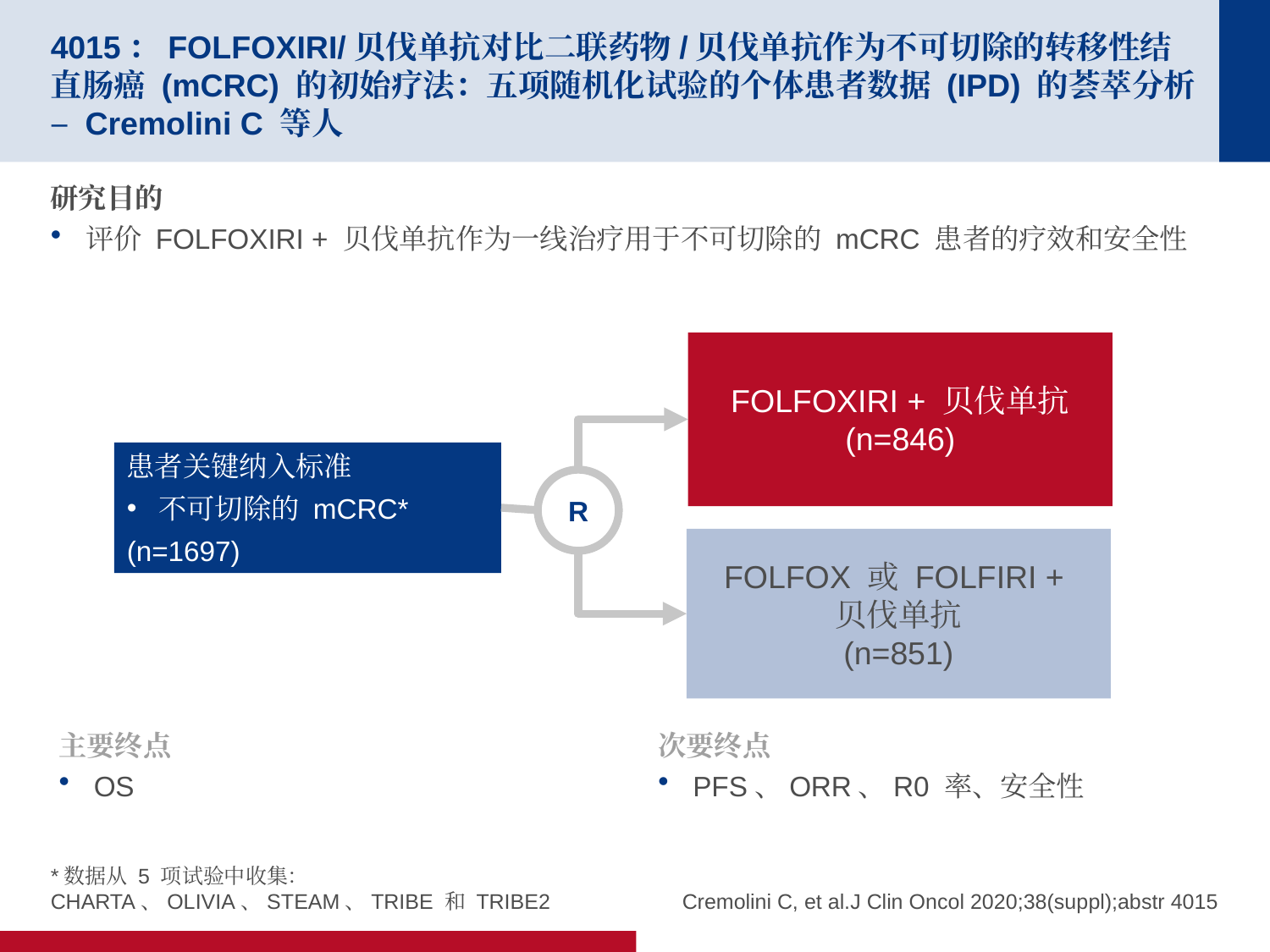

# 4015：FOLFOXIRI/贝伐单抗对比二联药物/贝伐单抗作为不可切除的转移性结直肠癌 (mCRC) 的初始疗法：五项随机化试验的个体患者数据 (IPD) 的荟萃分析 – Cremolini C 等人
研究目的
评价 FOLFOXIRI + 贝伐单抗作为一线治疗用于不可切除的 mCRC 患者的疗效和安全性
FOLFOXIRI + 贝伐单抗
(n=846)
患者关键纳入标准
不可切除的 mCRC*
(n=1697)
R
FOLFOX 或 FOLFIRI +
贝伐单抗
(n=851)
主要终点
OS
次要终点
PFS、ORR、R0 率、安全性
*数据从 5 项试验中收集：CHARTA、OLIVIA、STEAM、TRIBE 和 TRIBE2
Cremolini C, et al.J Clin Oncol 2020;38(suppl);abstr 4015